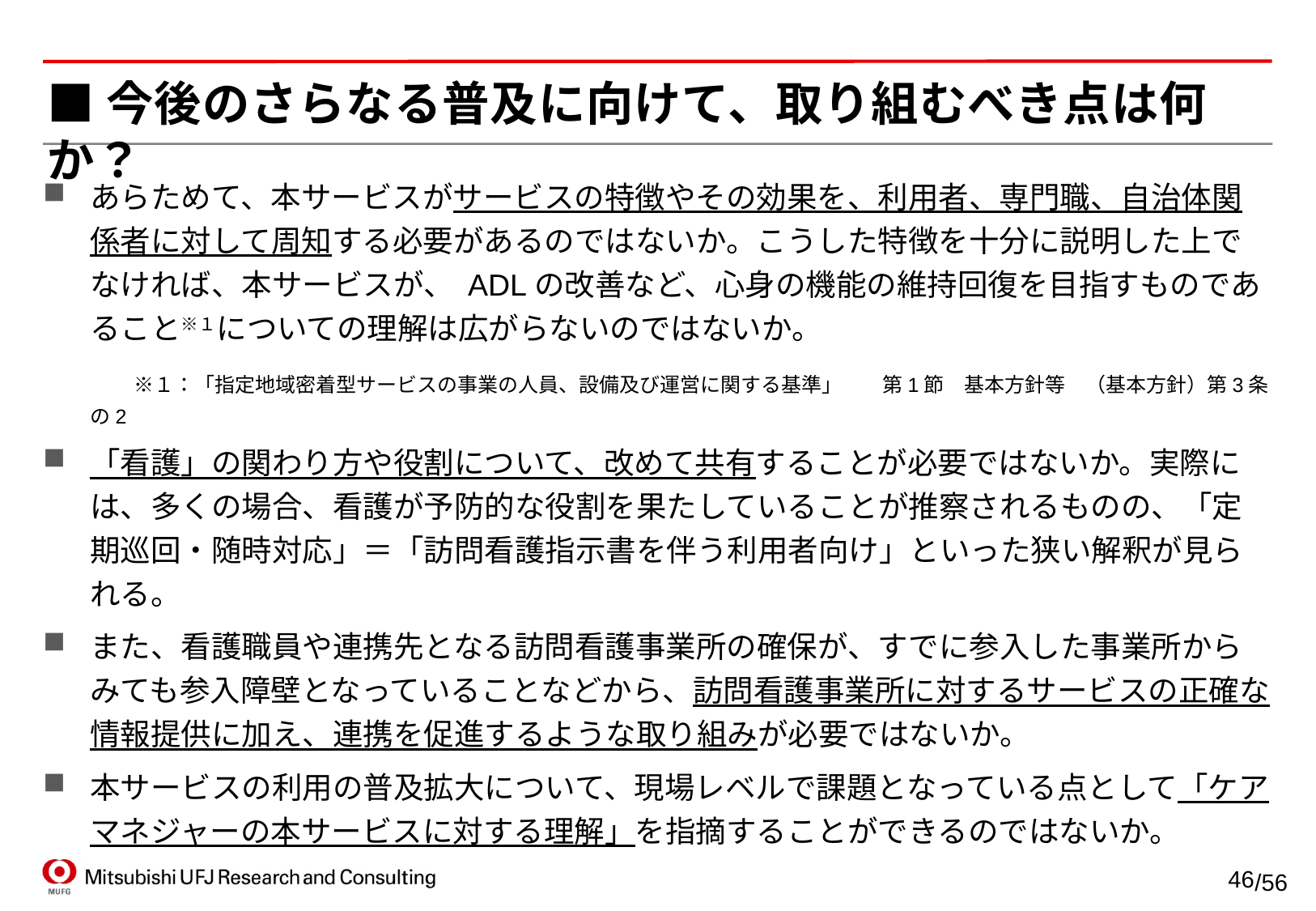

# ■今後のさらなる普及に向けて、取り組むべき点は何か？
あらためて、本サービスがサービスの特徴やその効果を、利用者、専門職、自治体関係者に対して周知する必要があるのではないか。こうした特徴を十分に説明した上でなければ、本サービスが、 ADLの改善など、心身の機能の維持回復を目指すものであること※１についての理解は広がらないのではないか。
　　　※１：「指定地域密着型サービスの事業の人員、設備及び運営に関する基準」　　第1節　基本方針等　（基本方針）第3条の2
「看護」の関わり方や役割について、改めて共有することが必要ではないか。実際には、多くの場合、看護が予防的な役割を果たしていることが推察されるものの、「定期巡回・随時対応」＝「訪問看護指示書を伴う利用者向け」といった狭い解釈が見られる。
また、看護職員や連携先となる訪問看護事業所の確保が、すでに参入した事業所からみても参入障壁となっていることなどから、訪問看護事業所に対するサービスの正確な情報提供に加え、連携を促進するような取り組みが必要ではないか。
本サービスの利用の普及拡大について、現場レベルで課題となっている点として「ケアマネジャーの本サービスに対する理解」を指摘することができるのではないか。